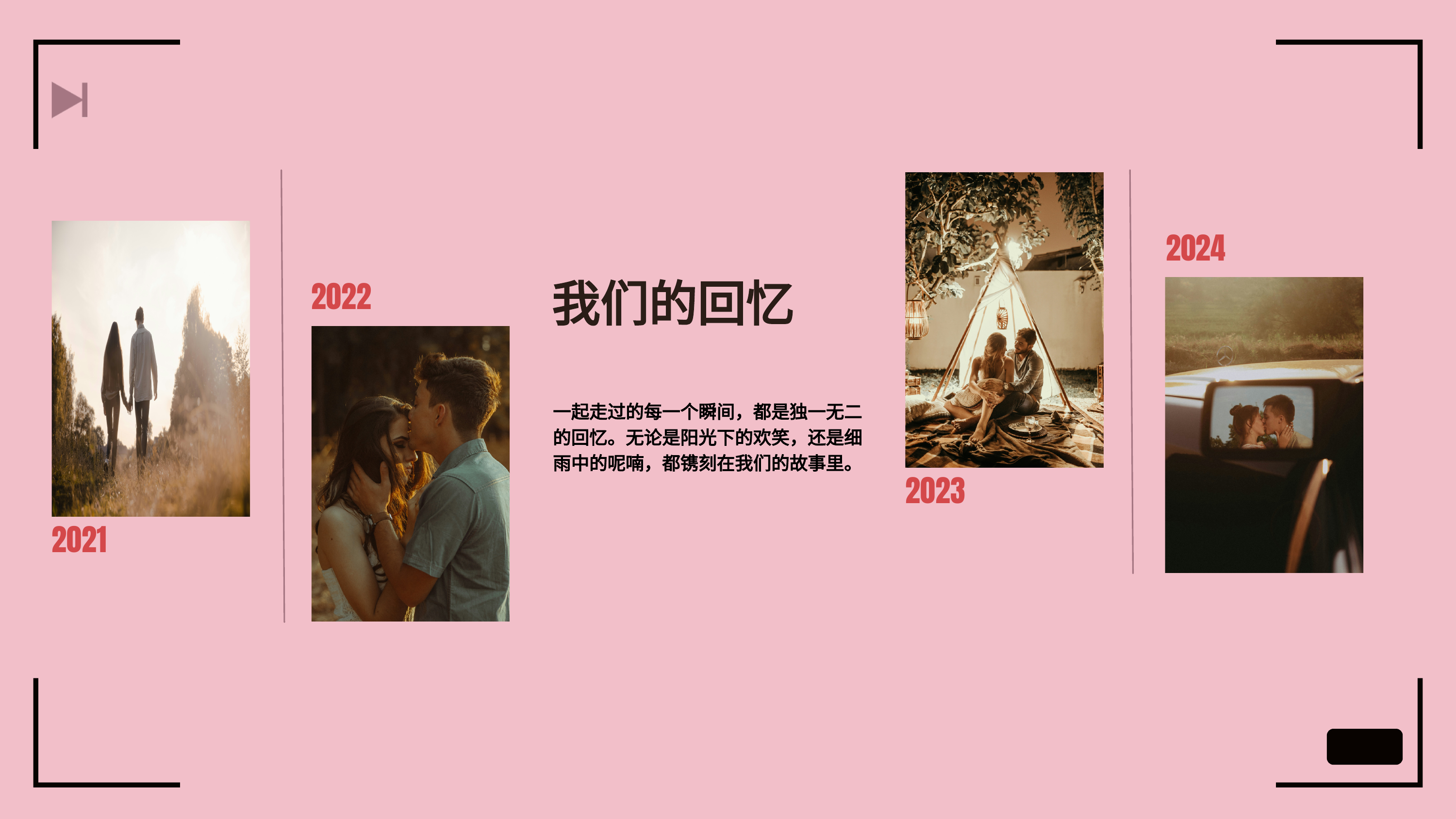

2024

2022
我们的回忆

一起走过的每一个瞬间，都是独一无二的回忆。无论是阳光下的欢笑，还是细雨中的呢喃，都镌刻在我们的故事里。

2023

2021